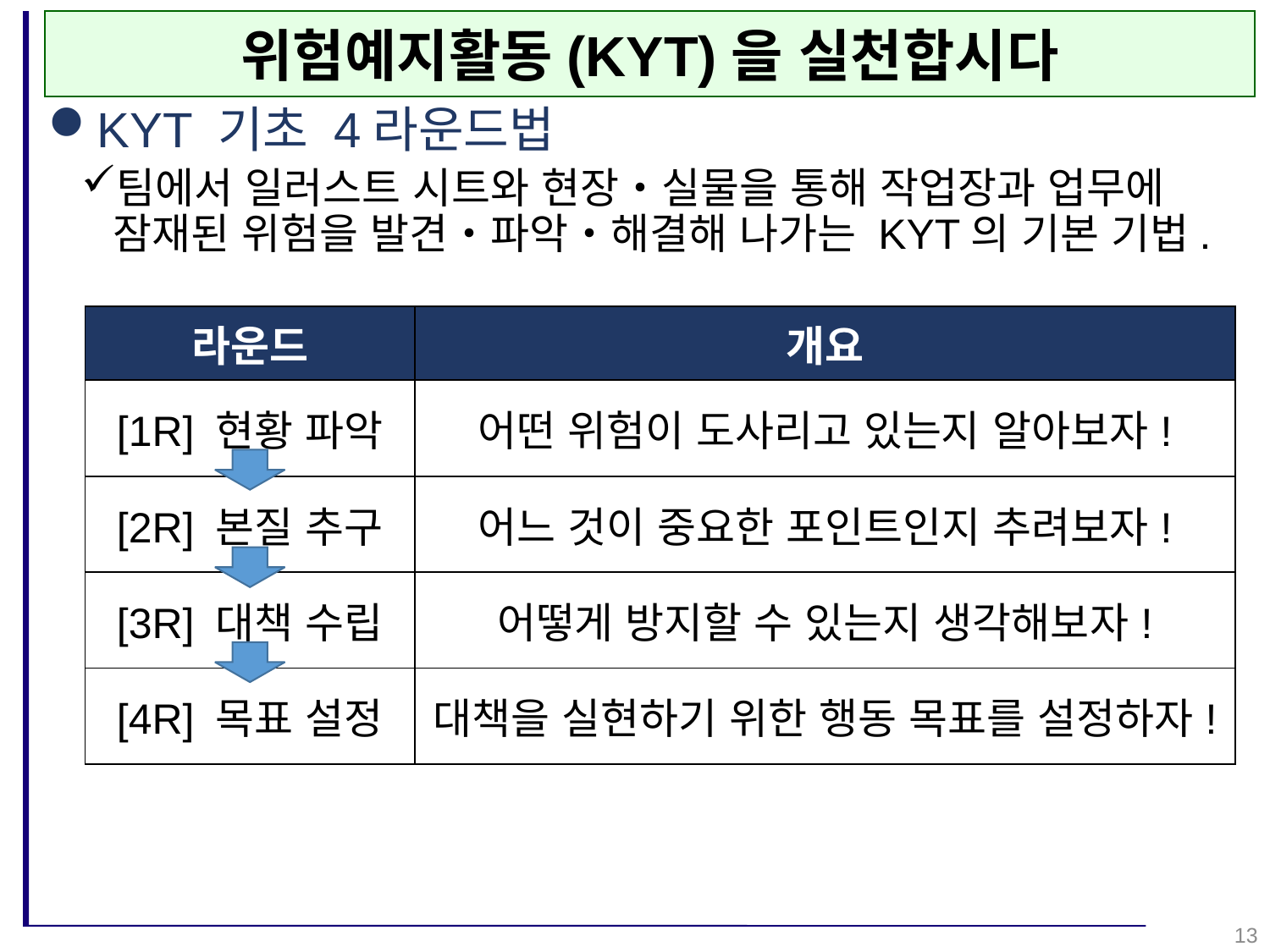

위험예지활동(KYT)을 실천합시다
KYT 기초 4라운드법
팀에서 일러스트 시트와 현장・실물을 통해 작업장과 업무에 잠재된 위험을 발견・파악・해결해 나가는 KYT의 기본 기법.
| 라운드 | 개요 |
| --- | --- |
| [1R] 현황 파악 | 어떤 위험이 도사리고 있는지 알아보자! |
| [2R] 본질 추구 | 어느 것이 중요한 포인트인지 추려보자! |
| [3R] 대책 수립 | 어떻게 방지할 수 있는지 생각해보자! |
| [4R] 목표 설정 | 대책을 실현하기 위한 행동 목표를 설정하자! |

13